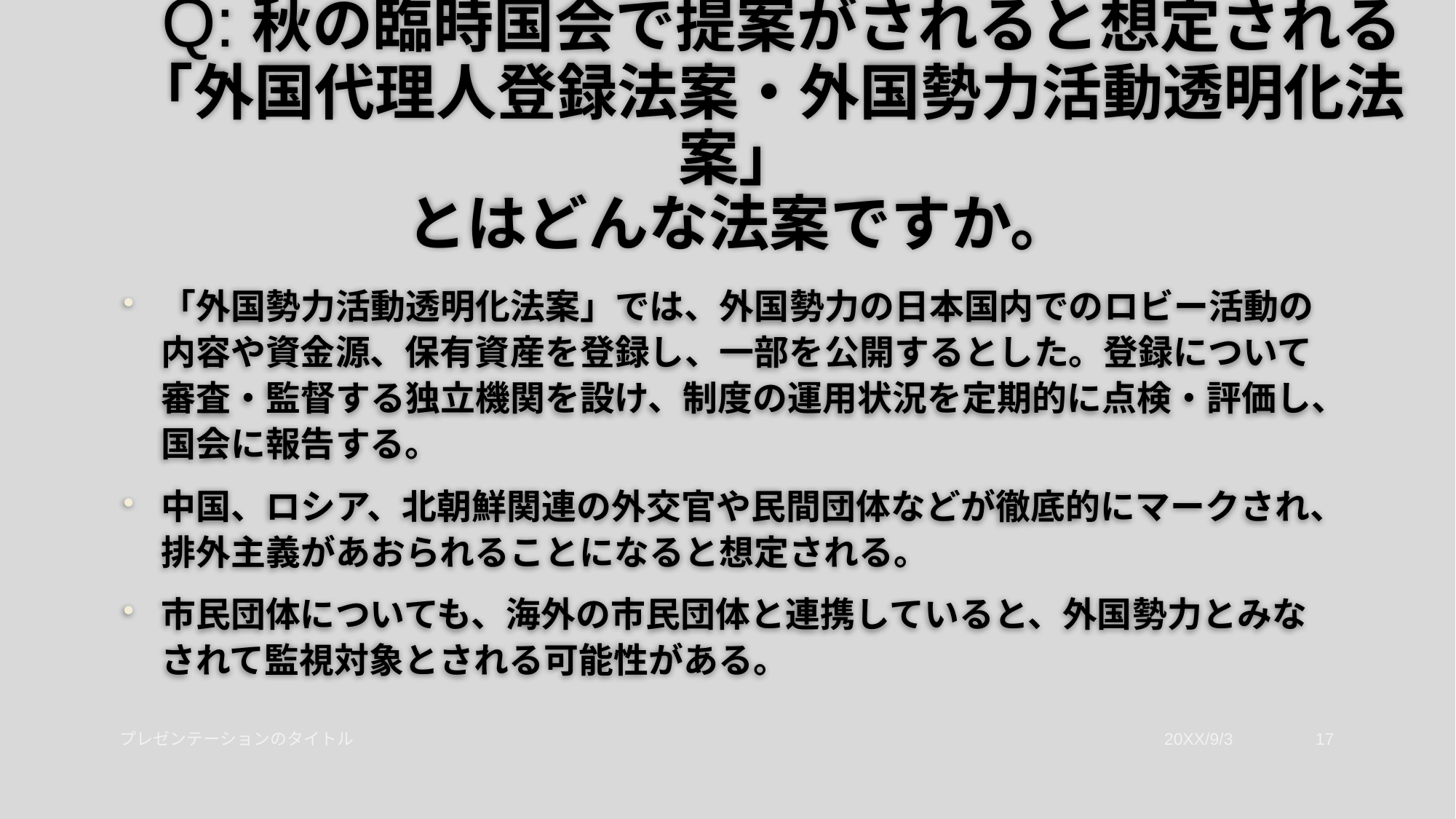

# Q:秋の臨時国会で提案がされると想定される 　「外国代理人登録法案・外国勢力活動透明化法案」 とはどんな法案ですか。
「外国勢力活動透明化法案」では、外国勢力の日本国内でのロビー活動の内容や資金源、保有資産を登録し、一部を公開するとした。登録について審査・監督する独立機関を設け、制度の運用状況を定期的に点検・評価し、国会に報告する。
中国、ロシア、北朝鮮関連の外交官や民間団体などが徹底的にマークされ、排外主義があおられることになると想定される。
市民団体についても、海外の市民団体と連携していると、外国勢力とみなされて監視対象とされる可能性がある。

プレゼンテーションのタイトル
20XX/9/3
17